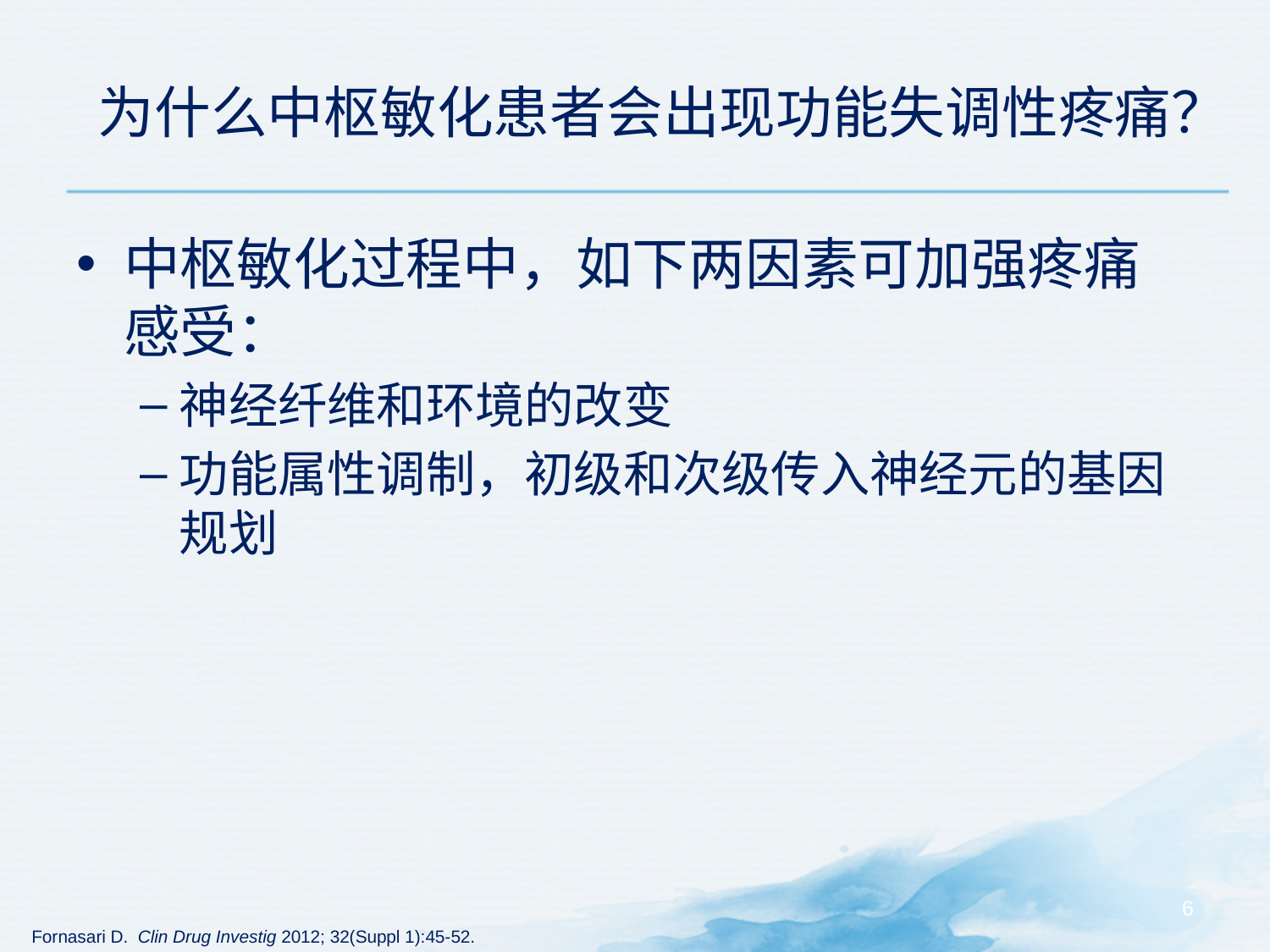

# 为什么中枢敏化患者会出现功能失调性疼痛？
中枢敏化过程中，如下两因素可加强疼痛感受：
神经纤维和环境的改变
功能属性调制，初级和次级传入神经元的基因规划
6
Fornasari D.  Clin Drug Investig 2012; 32(Suppl 1):45-52.